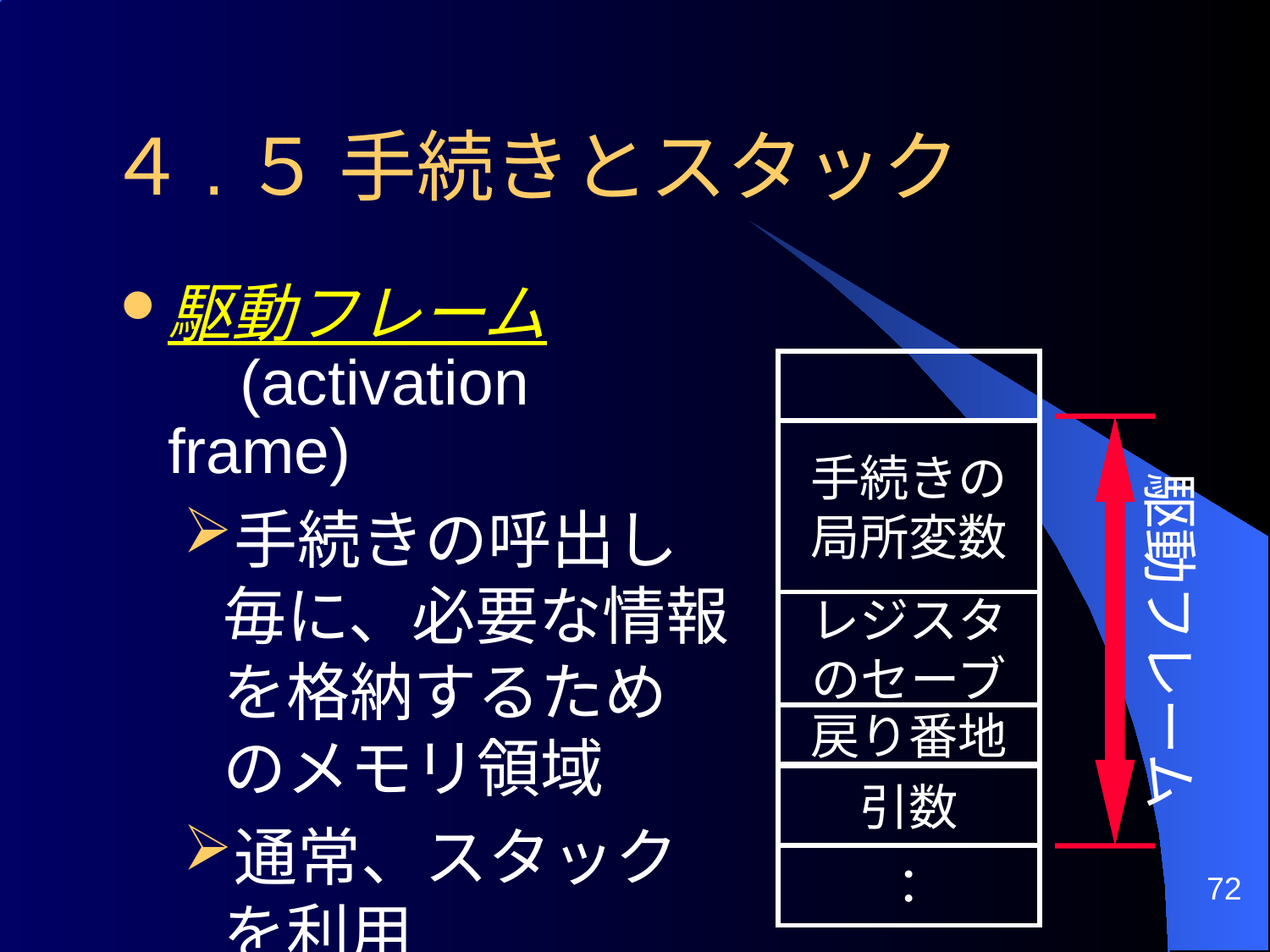

４.５ 手続きとスタック
駆動フレーム
    (activation frame)
手続きの呼出し毎に、必要な情報を格納するためのメモリ領域
通常、スタックを利用

手続きの局所変数
駆動フレーム
レジスタのセーブ
戻り番地
引数
：

72